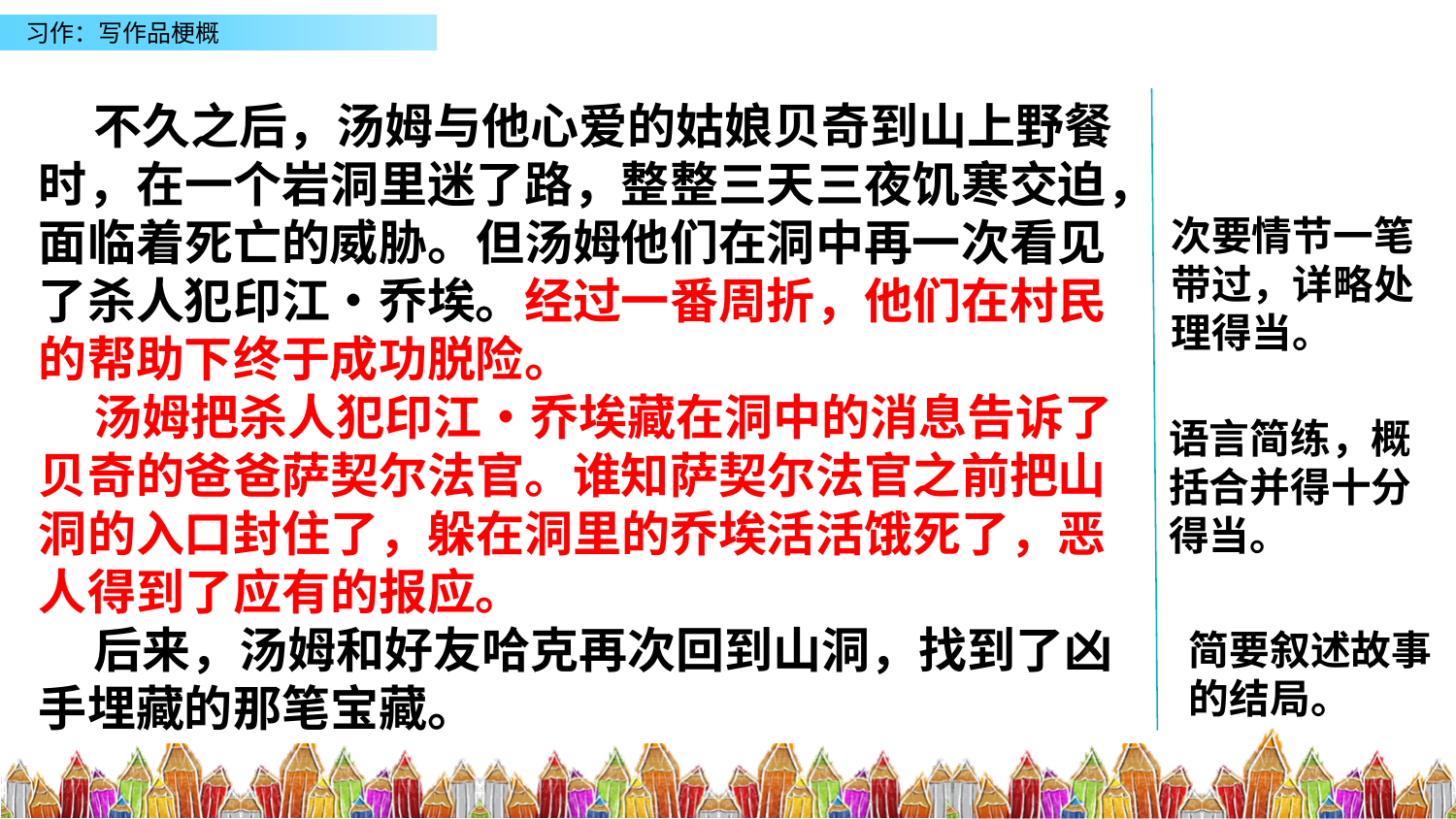

不久之后，汤姆与他心爱的姑娘贝奇到山上野餐时，在一个岩洞里迷了路，整整三天三夜饥寒交迫，面临着死亡的威胁。但汤姆他们在洞中再一次看见了杀人犯印江•乔埃。经过一番周折，他们在村民的帮助下终于成功脱险。
    汤姆把杀人犯印江•乔埃藏在洞中的消息告诉了贝奇的爸爸萨契尔法官。谁知萨契尔法官之前把山洞的入口封住了，躲在洞里的乔埃活活饿死了，恶人得到了应有的报应。
    后来，汤姆和好友哈克再次回到山洞，找到了凶手埋藏的那笔宝藏。
次要情节一笔带过，详略处理得当。
语言简练，概括合并得十分得当。
简要叙述故事的结局。